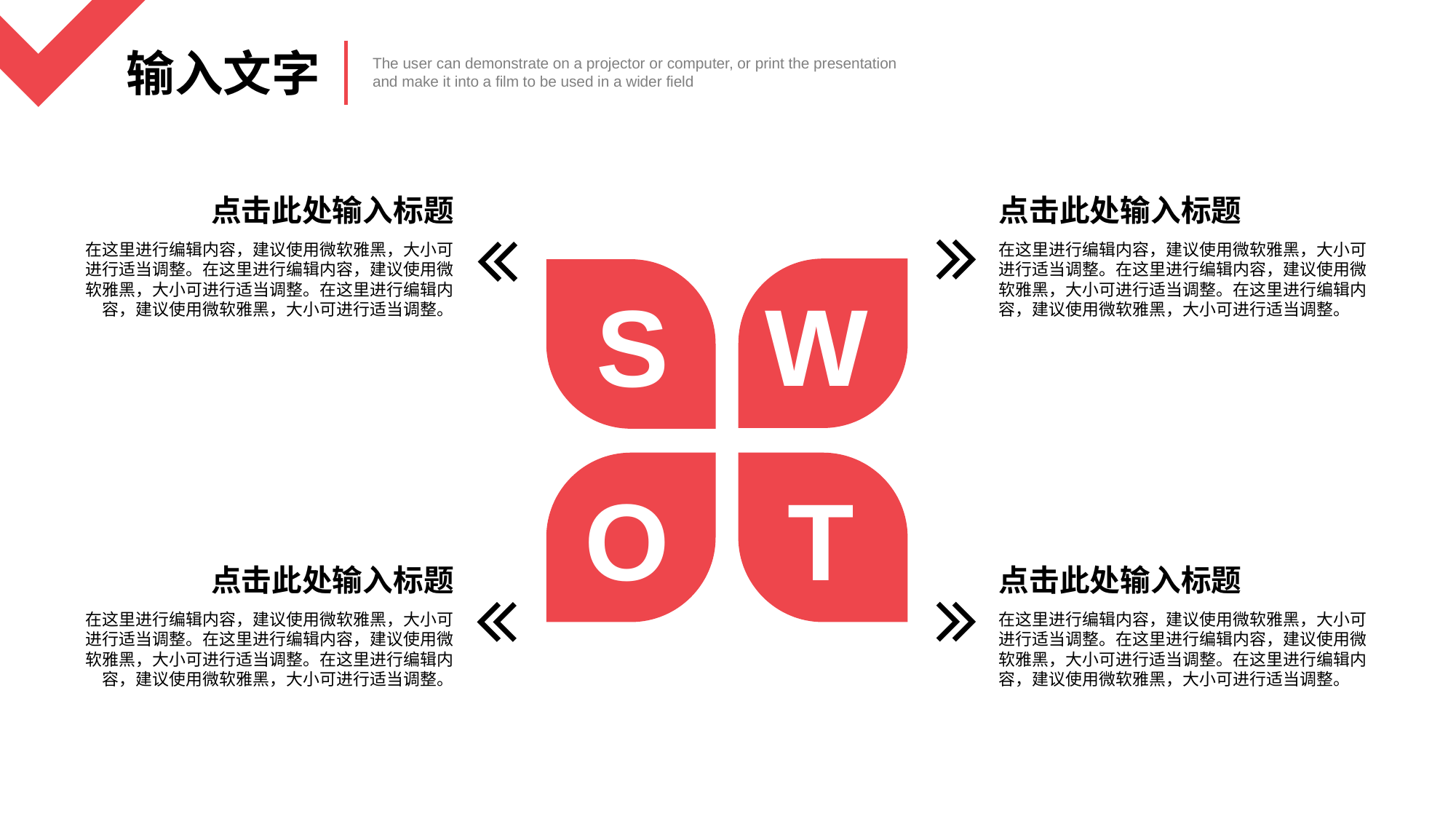

点击此处输入标题
在这里进行编辑内容，建议使用微软雅黑，大小可进行适当调整。在这里进行编辑内容，建议使用微软雅黑，大小可进行适当调整。在这里进行编辑内容，建议使用微软雅黑，大小可进行适当调整。
点击此处输入标题
在这里进行编辑内容，建议使用微软雅黑，大小可进行适当调整。在这里进行编辑内容，建议使用微软雅黑，大小可进行适当调整。在这里进行编辑内容，建议使用微软雅黑，大小可进行适当调整。

W

S

O

T
点击此处输入标题
在这里进行编辑内容，建议使用微软雅黑，大小可进行适当调整。在这里进行编辑内容，建议使用微软雅黑，大小可进行适当调整。在这里进行编辑内容，建议使用微软雅黑，大小可进行适当调整。
点击此处输入标题
在这里进行编辑内容，建议使用微软雅黑，大小可进行适当调整。在这里进行编辑内容，建议使用微软雅黑，大小可进行适当调整。在这里进行编辑内容，建议使用微软雅黑，大小可进行适当调整。